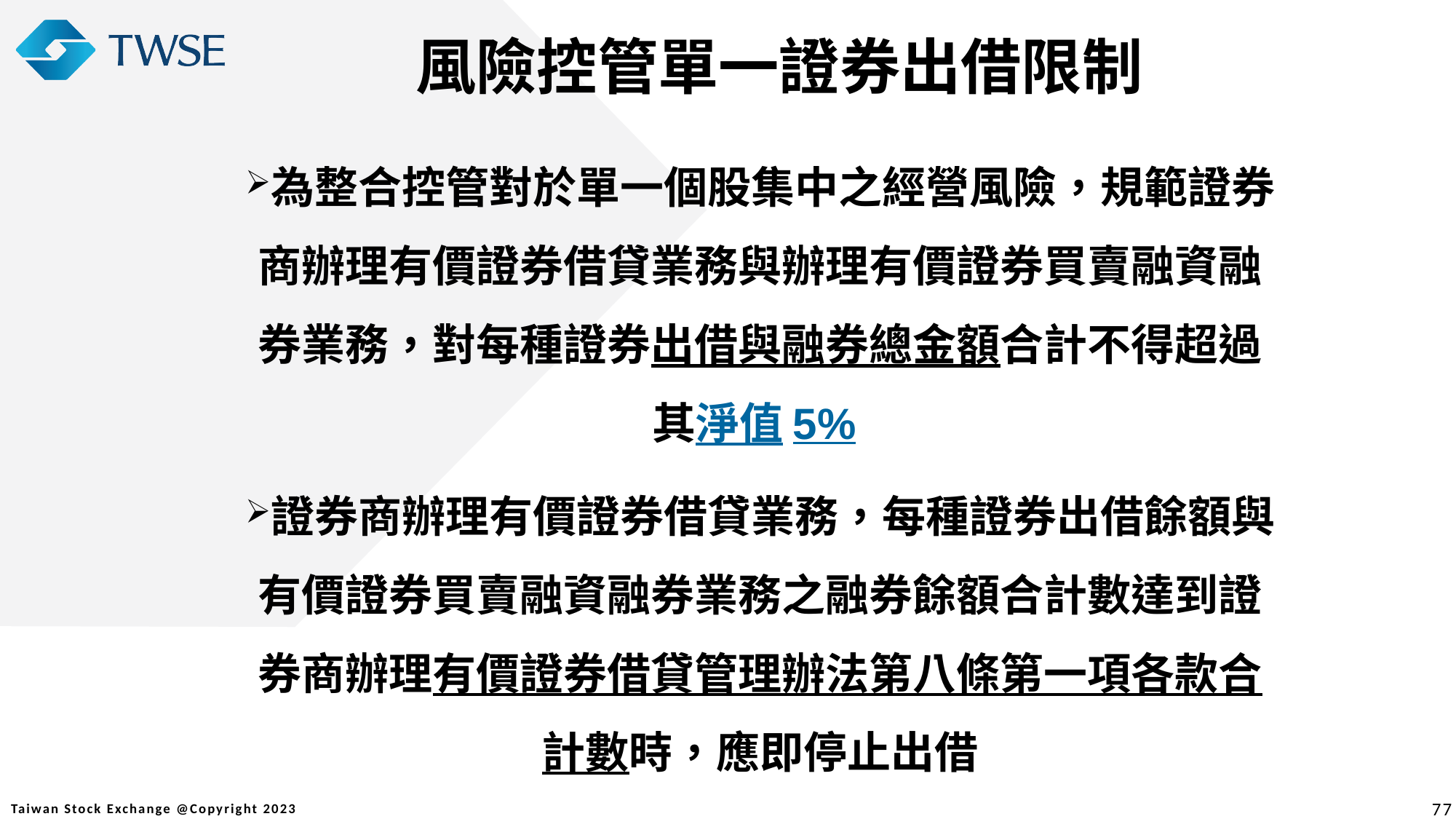

風險控管單一證券出借限制
為整合控管對於單一個股集中之經營風險，規範證券商辦理有價證券借貸業務與辦理有價證券買賣融資融券業務，對每種證券出借與融券總金額合計不得超過其淨值5%
證券商辦理有價證券借貸業務，每種證券出借餘額與有價證券買賣融資融券業務之融券餘額合計數達到證券商辦理有價證券借貸管理辦法第八條第一項各款合計數時，應即停止出借

77